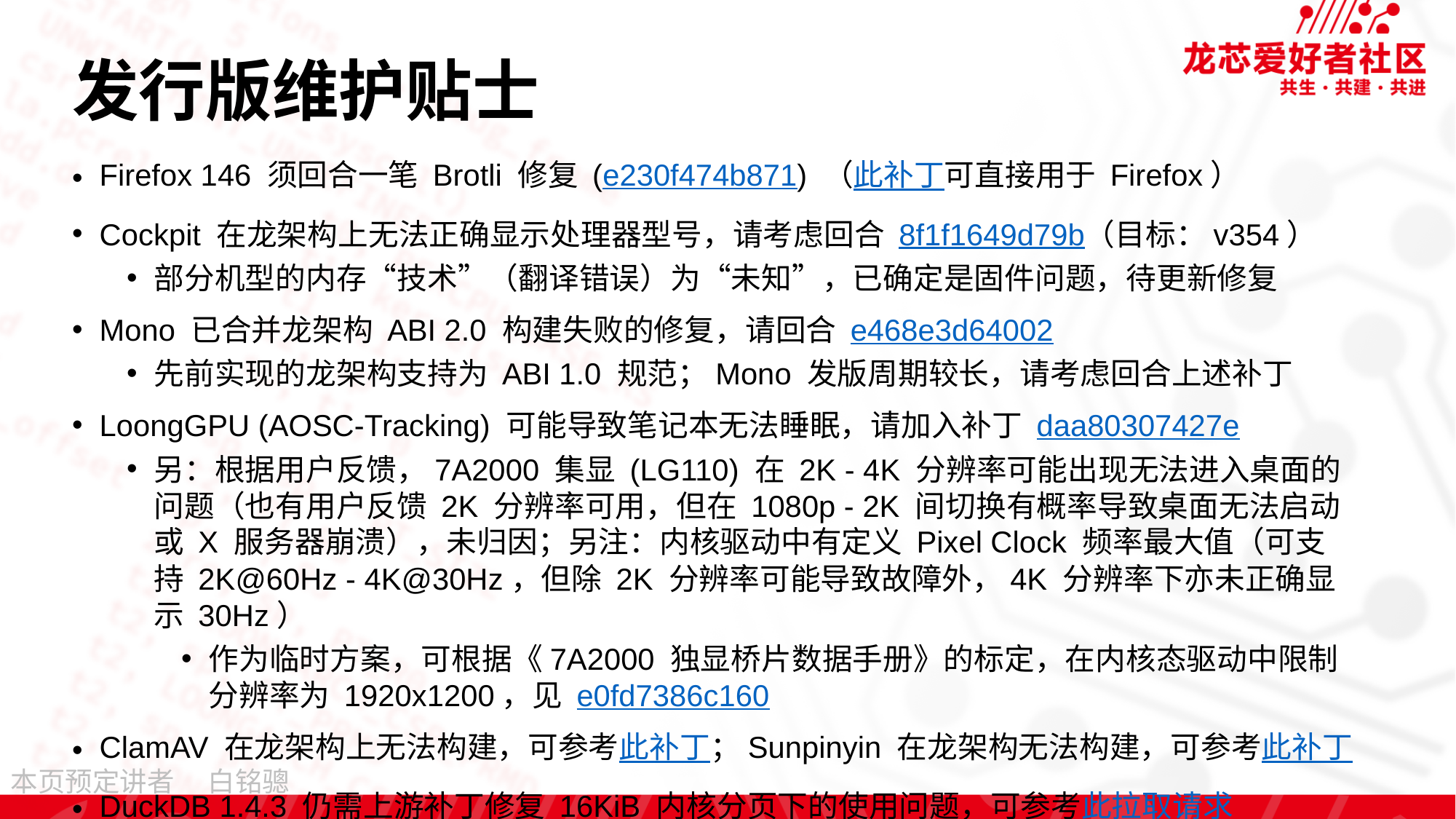

# 发行版维护贴士
Firefox 146 须回合一笔 Brotli 修复 (e230f474b871) （此补丁可直接用于 Firefox）
Cockpit 在龙架构上无法正确显示处理器型号，请考虑回合 8f1f1649d79b（目标：v354）
部分机型的内存“技术”（翻译错误）为“未知”，已确定是固件问题，待更新修复
Mono 已合并龙架构 ABI 2.0 构建失败的修复，请回合 e468e3d64002
先前实现的龙架构支持为 ABI 1.0 规范；Mono 发版周期较长，请考虑回合上述补丁
LoongGPU (AOSC-Tracking) 可能导致笔记本无法睡眠，请加入补丁 daa80307427e
另：根据用户反馈，7A2000 集显 (LG110) 在 2K - 4K 分辨率可能出现无法进入桌面的问题（也有用户反馈 2K 分辨率可用，但在 1080p - 2K 间切换有概率导致桌面无法启动或 X 服务器崩溃），未归因；另注：内核驱动中有定义 Pixel Clock 频率最大值（可支持 2K@60Hz - 4K@30Hz，但除 2K 分辨率可能导致故障外，4K 分辨率下亦未正确显示 30Hz）
作为临时方案，可根据《7A2000 独显桥片数据手册》的标定，在内核态驱动中限制分辨率为 1920x1200，见 e0fd7386c160
ClamAV 在龙架构上无法构建，可参考此补丁；Sunpinyin 在龙架构无法构建，可参考此补丁
DuckDB 1.4.3 仍需上游补丁修复 16KiB 内核分页下的使用问题，可参考此拉取请求

白铭骢